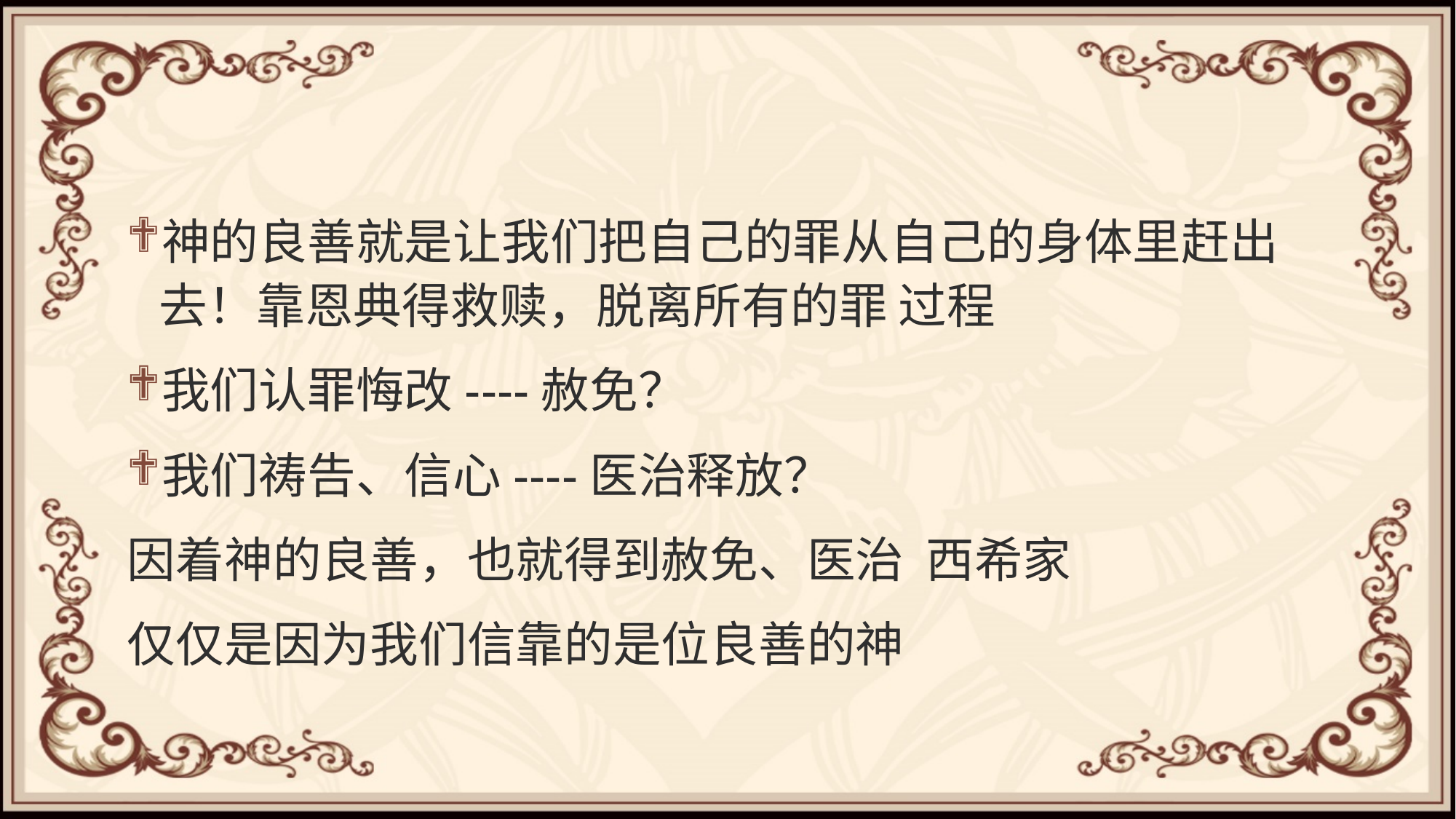

#
神的良善就是让我们把自己的罪从自己的身体里赶出去！靠恩典得救赎，脱离所有的罪 过程
我们认罪悔改----赦免？
我们祷告、信心----医治释放？
因着神的良善，也就得到赦免、医治  西希家
仅仅是因为我们信靠的是位良善的神